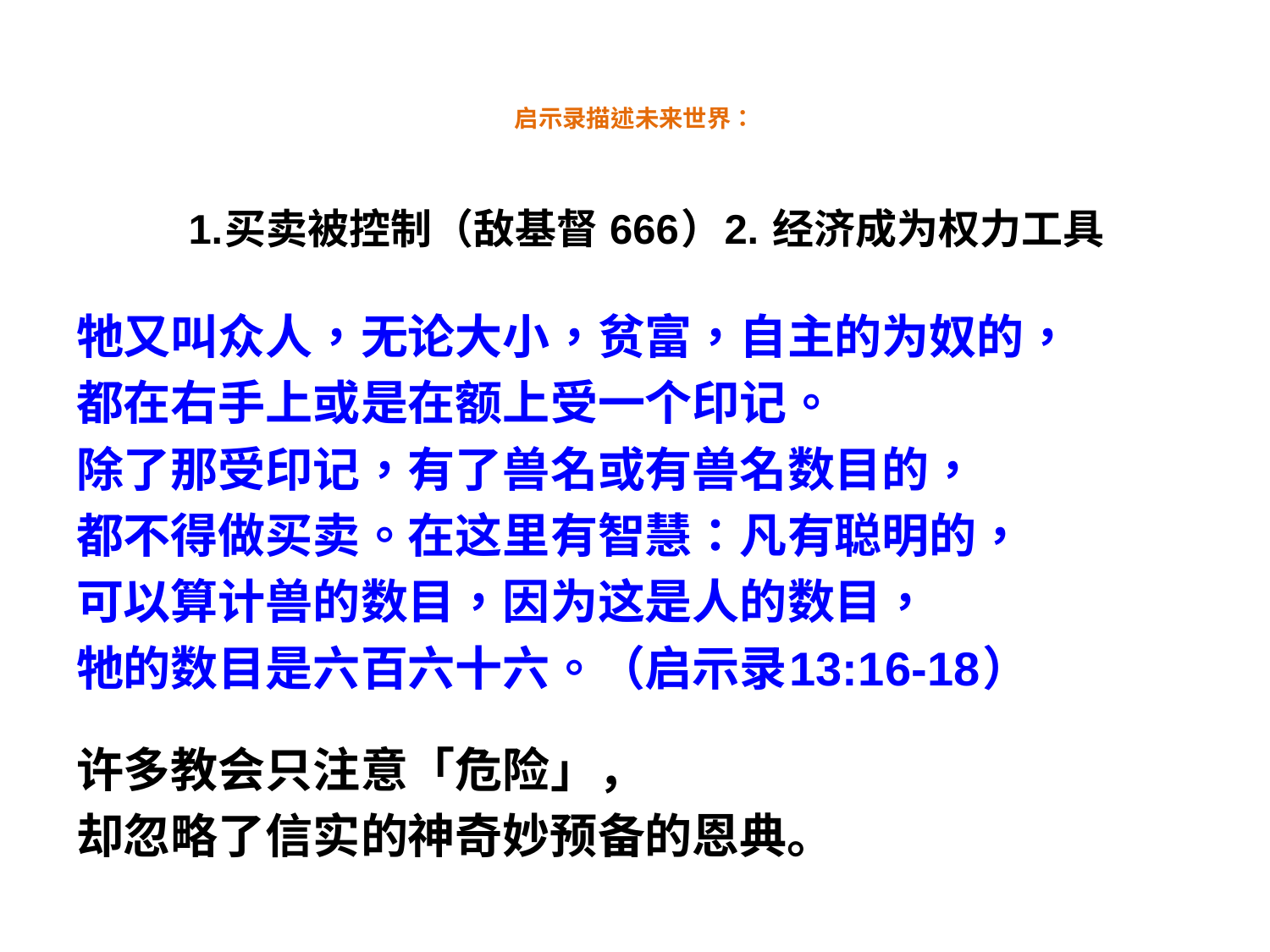

# 启示录描述未来世界：
1.买卖被控制（敌基督 666）2. 经济成为权力工具

牠又叫众人，无论大小，贫富，自主的为奴的，
都在右手上或是在额上受一个印记。
除了那受印记，有了兽名或有兽名数目的，
都不得做买卖。在这里有智慧：凡有聪明的，
可以算计兽的数目，因为这是人的数目，
牠的数目是六百六十六。（启示录13:16-18）
许多教会只注意「危险」，
却忽略了信实的神奇妙预备的恩典。